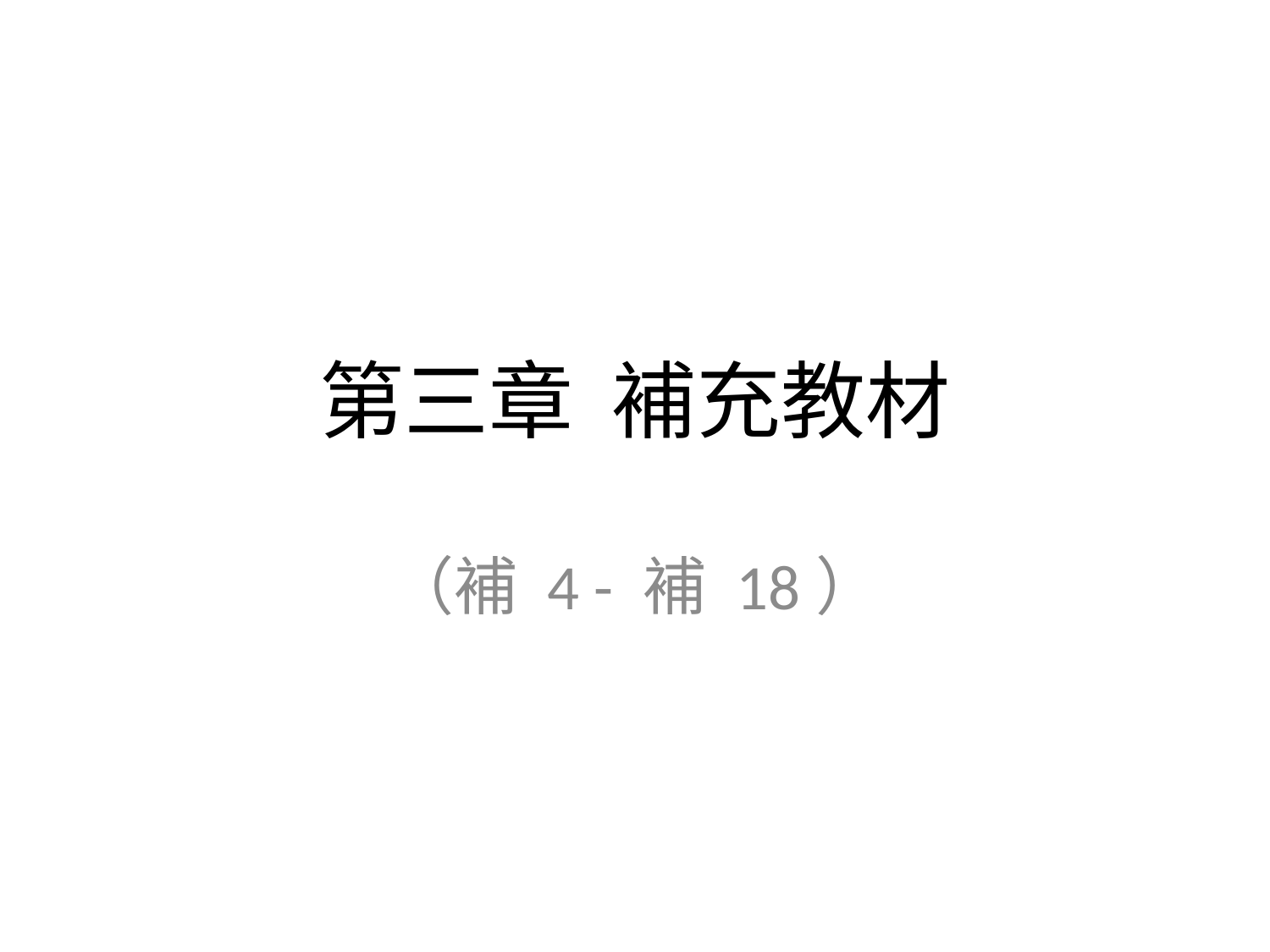

# 第三章  補充教材
（補 4 - 補 18）